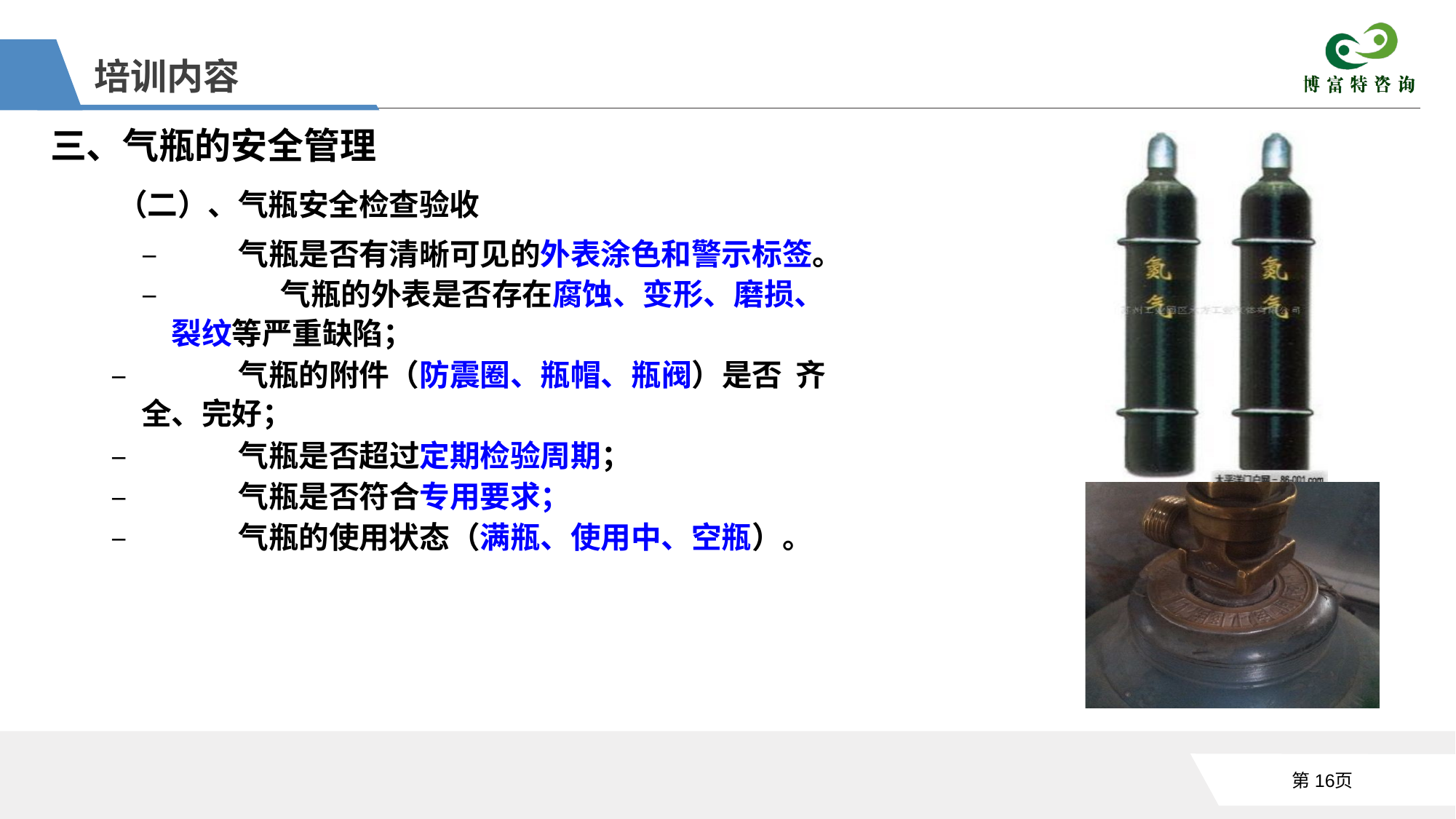

培训内容
三、气瓶的安全管理

（二）、气瓶安全检查验收
–	气瓶是否有清晰可见的外表涂色和警示标签。
–		气瓶的外表是否存在腐蚀、变形、磨损、  裂纹等严重缺陷；
–	气瓶的附件（防震圈、瓶帽、瓶阀）是否  齐全、完好；
–	气瓶是否超过定期检验周期；
–	气瓶是否符合专用要求；
–	气瓶的使用状态（满瓶、使用中、空瓶）。